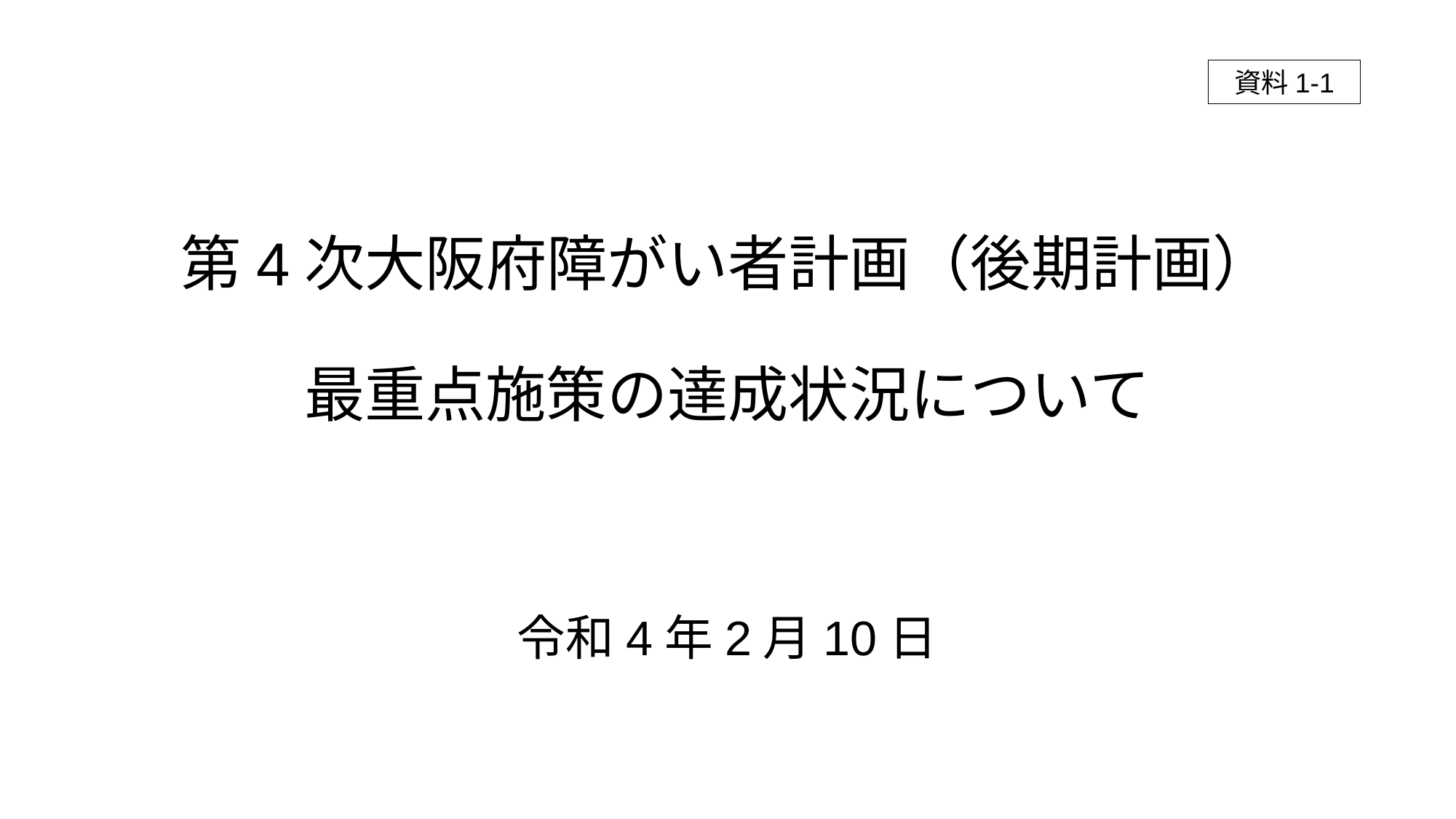

資料1‐1
# 第4次大阪府障がい者計画（後期計画） 最重点施策の達成状況について
令和4年2月10日